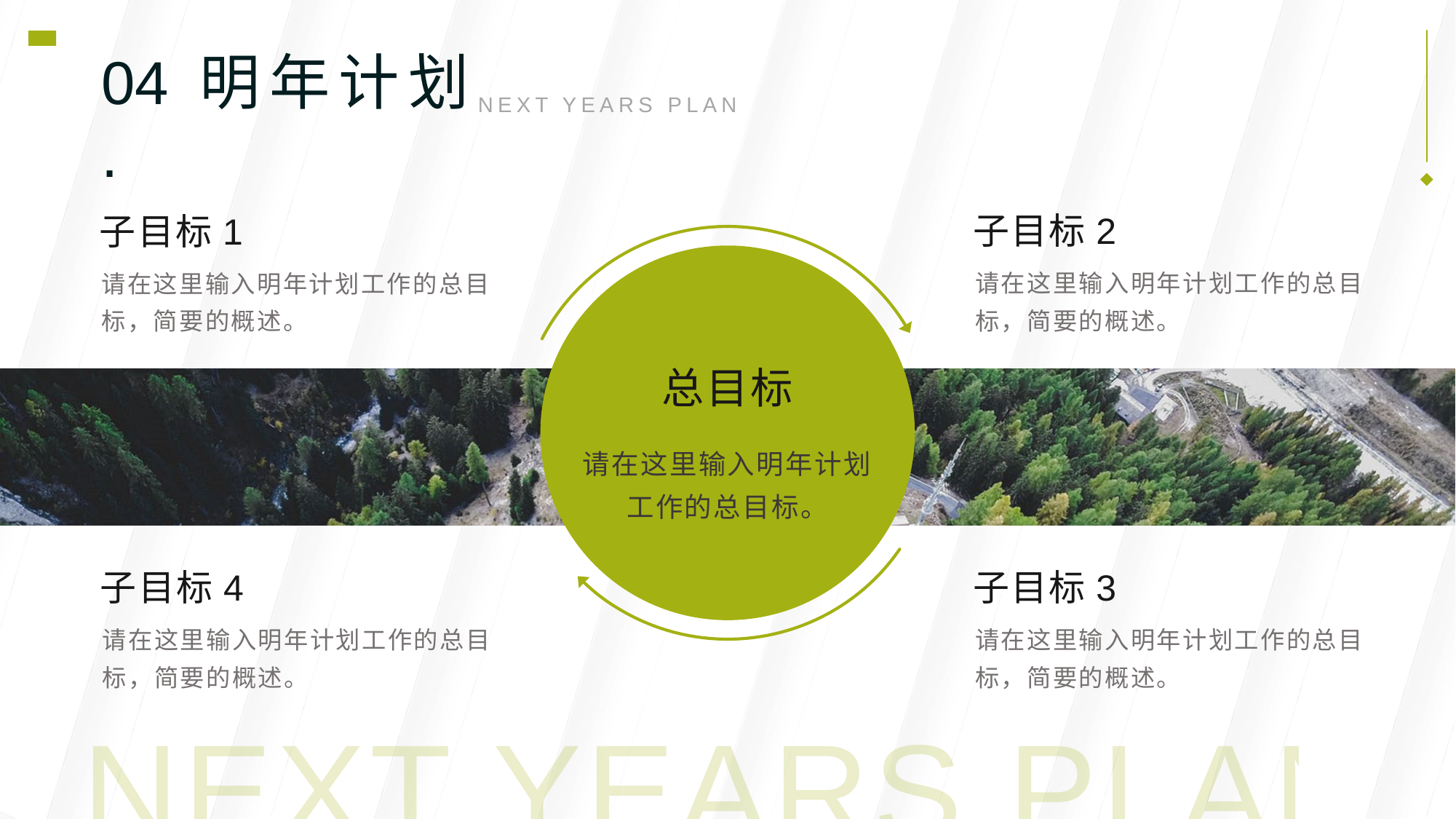

04.
明年计划
NEXT YEARS PLAN
子目标2
请在这里输入明年计划工作的总目标，简要的概述。
子目标1
请在这里输入明年计划工作的总目标，简要的概述。

总目标
请在这里输入明年计划工作的总目标。

子目标4
请在这里输入明年计划工作的总目标，简要的概述。
子目标3
请在这里输入明年计划工作的总目标，简要的概述。
NEXT YEARS PLAN